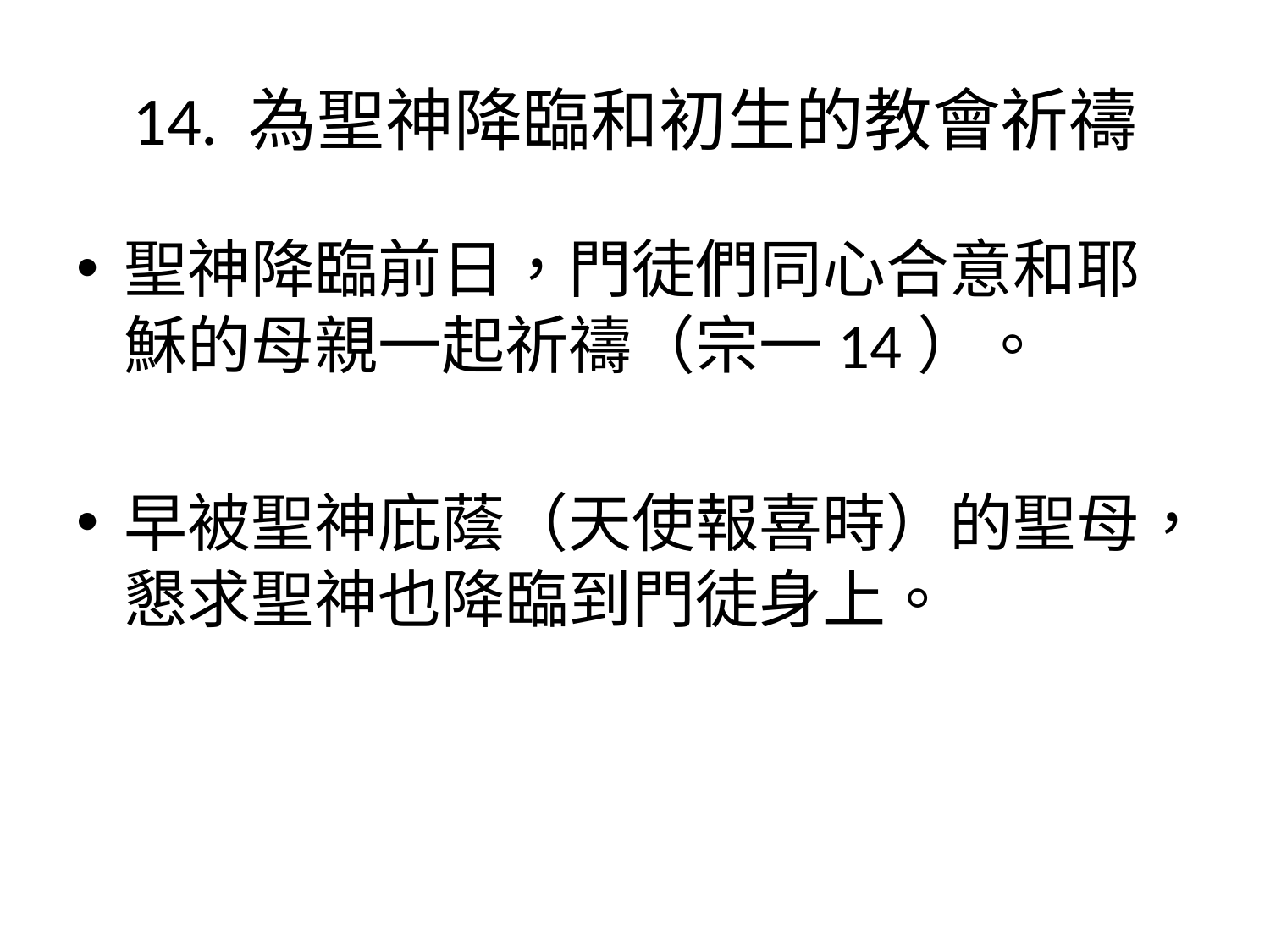

# 14. 為聖神降臨和初生的教會祈禱
聖神降臨前日，門徒們同心合意和耶穌的母親一起祈禱（宗一14）。

早被聖神庇蔭（天使報喜時）的聖母，懇求聖神也降臨到門徒身上。